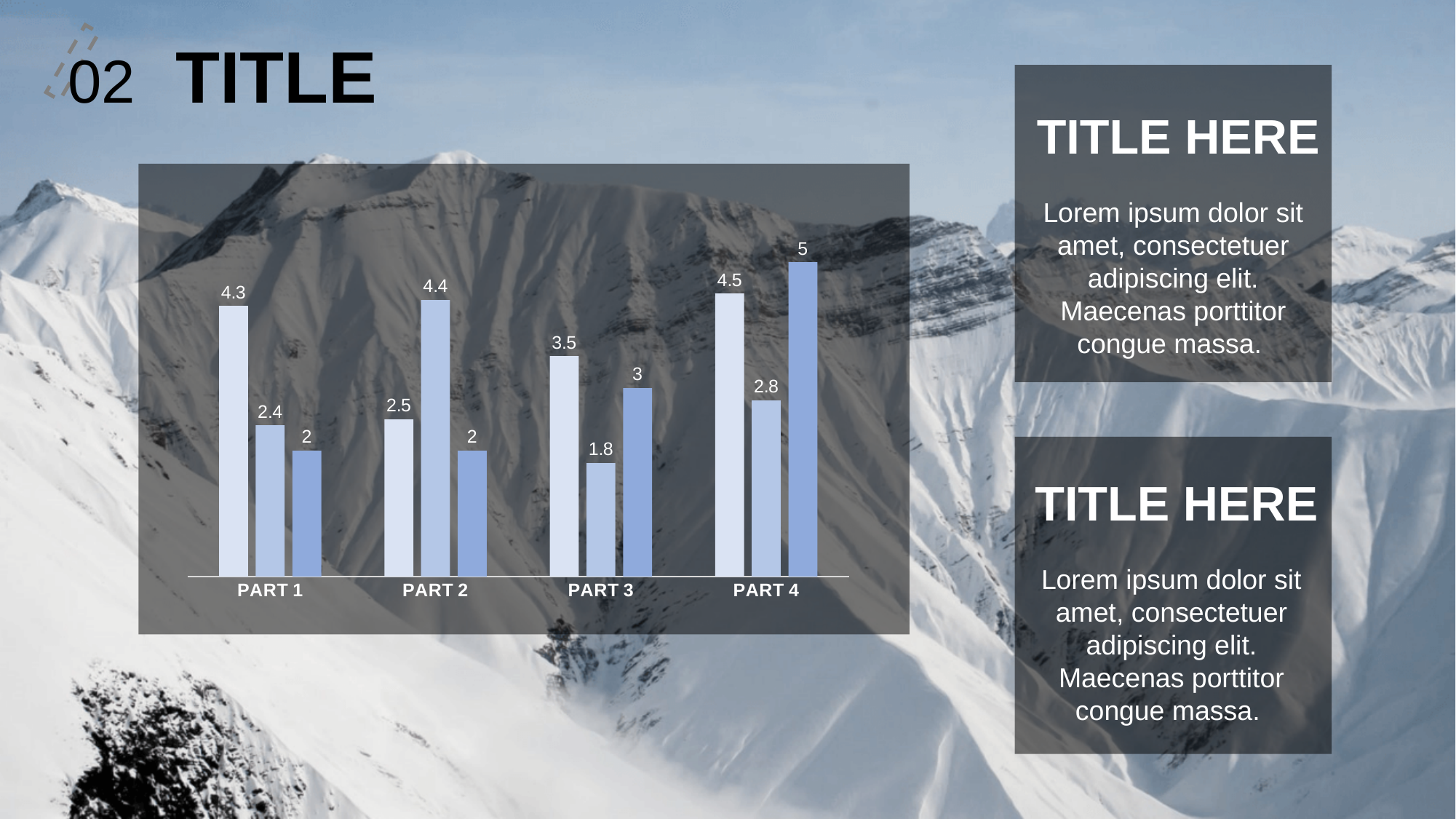

02  TITLE

TITLE HERE

### Chart

| Category | 系列 1 | 系列 2 | 系列 3 |
|---|---|---|---|
| PART 1 | 4.3 | 2.4 | 2.0 |
| PART 2 | 2.5 | 4.4 | 2.0 |
| PART 3 | 3.5 | 1.8 | 3.0 |
| PART 4 | 4.5 | 2.8 | 5.0 |
Lorem ipsum dolor sit amet, consectetuer adipiscing elit. Maecenas porttitor congue massa.

TITLE HERE
Lorem ipsum dolor sit amet, consectetuer adipiscing elit. Maecenas porttitor congue massa.